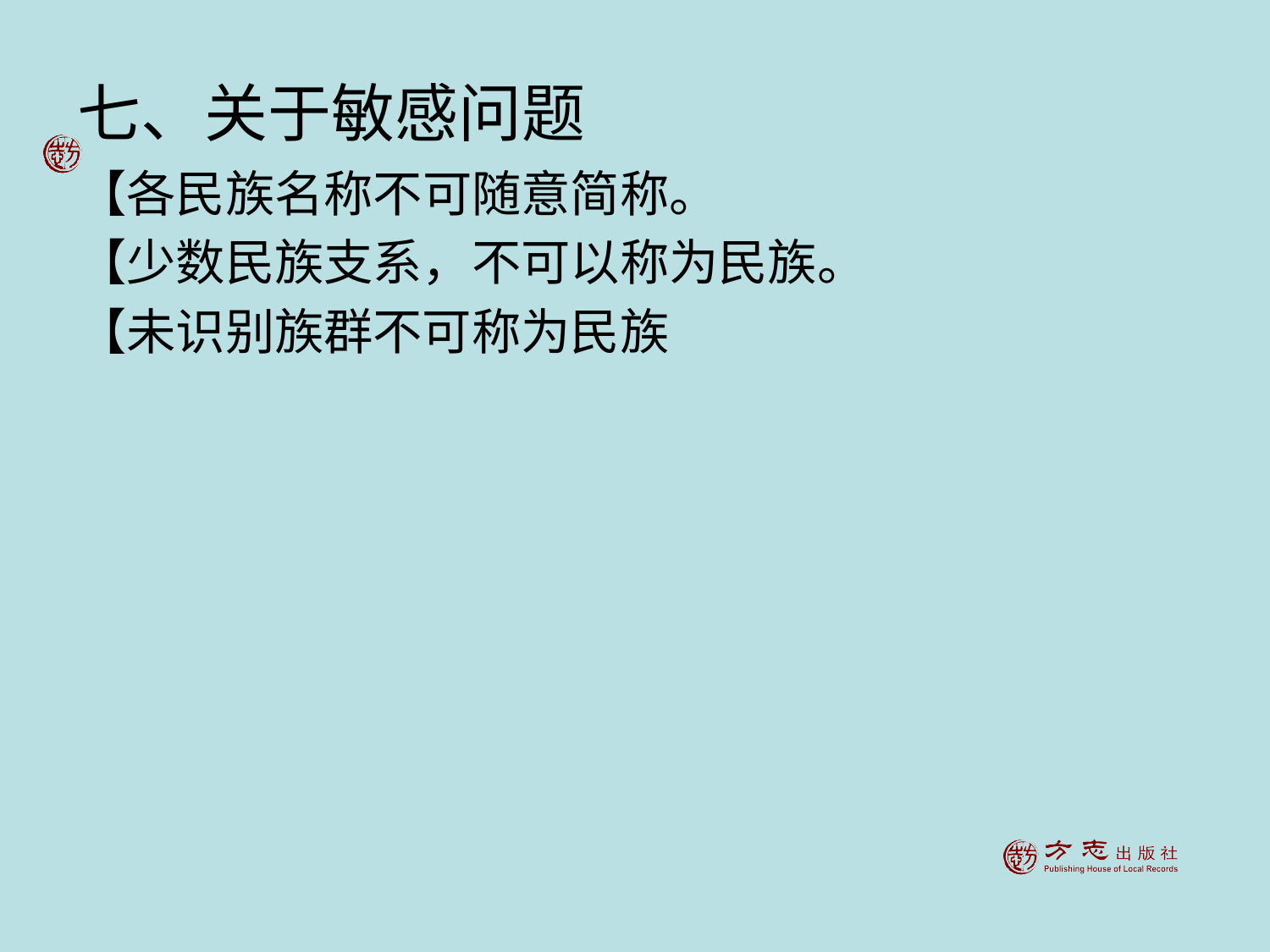

# 七、关于敏感问题
【各民族名称不可随意简称。
【少数民族支系，不可以称为民族。
【未识别族群不可称为民族